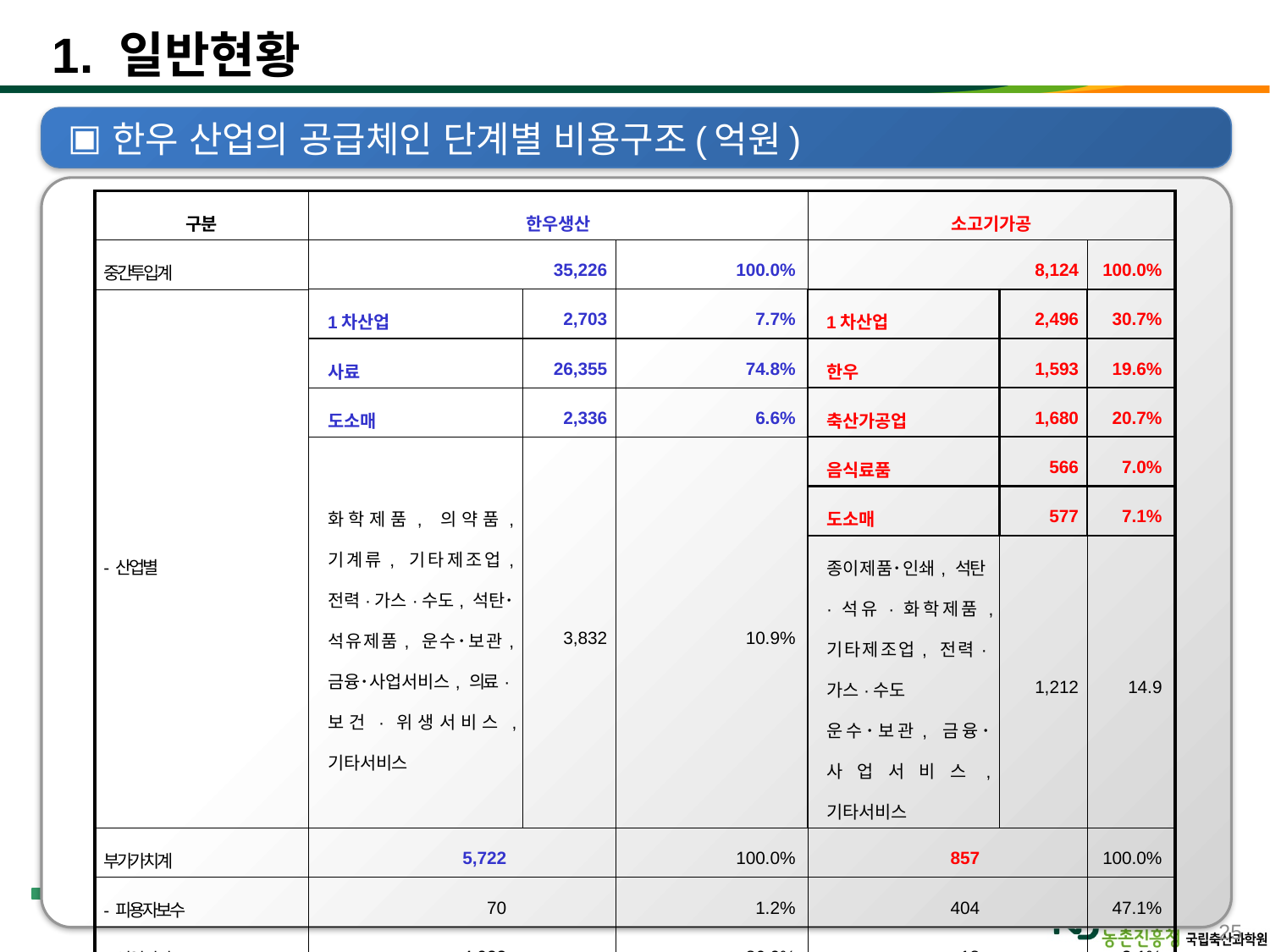

# 1. 일반현황
한우 산업의 공급체인 단계별 비용구조(억원)
| 구 분 | 한우생산 |  |  | 소고기가공 |  |  |
| --- | --- | --- | --- | --- | --- | --- |
| 중간투입계 | 35,226 |  | 100.0% | 8,124 |  | 100.0% |
| - 산업별 | 1차산업 | 2,703 | 7.7% | 1차산업 | 2,496 | 30.7% |
|  | 사료 | 26,355 | 74.8% | 한우 | 1,593 | 19.6% |
|  | 도소매 | 2,336 | 6.6% | 축산가공업 | 1,680 | 20.7% |
|  | 화학제품, 의약품, 기계류, 기타제조업, 전력·가스·수도, 석탄･석유제품, 운수･보관, 금융･사업서비스, 의료·보건·위생서비스, 기타서비스 | 3,832 | 10.9% | 음식료품 | 566 | 7.0% |
|  |  |  |  | 도소매 | 577 | 7.1% |
|  |  |  |  | 종이제품･인쇄, 석탄·석유·화학제품, 기타제조업, 전력·가스·수도 운수･보관, 금융･사업서비스, 기타서비스 | 1,212 | 14.9 |
| 부가가치계 | 5,722 |  | 100.0% | 857 |  | 100.0% |
| - 피용자보수 | 70 |  | 1.2% | 404 |  | 47.1% |
| - 영업잉여 | 4,922 |  | 86.0% | -18 |  | -2.1% |
| - 고정자본소모 | 518 |  | 9.1% | 87 |  | 10.2% |
| - 생산세 | 211 |  | 3.7% | 384 |  | 44.8% |
| 총투입계 | 40,948 |  |  | 8,981 |  |  |
25